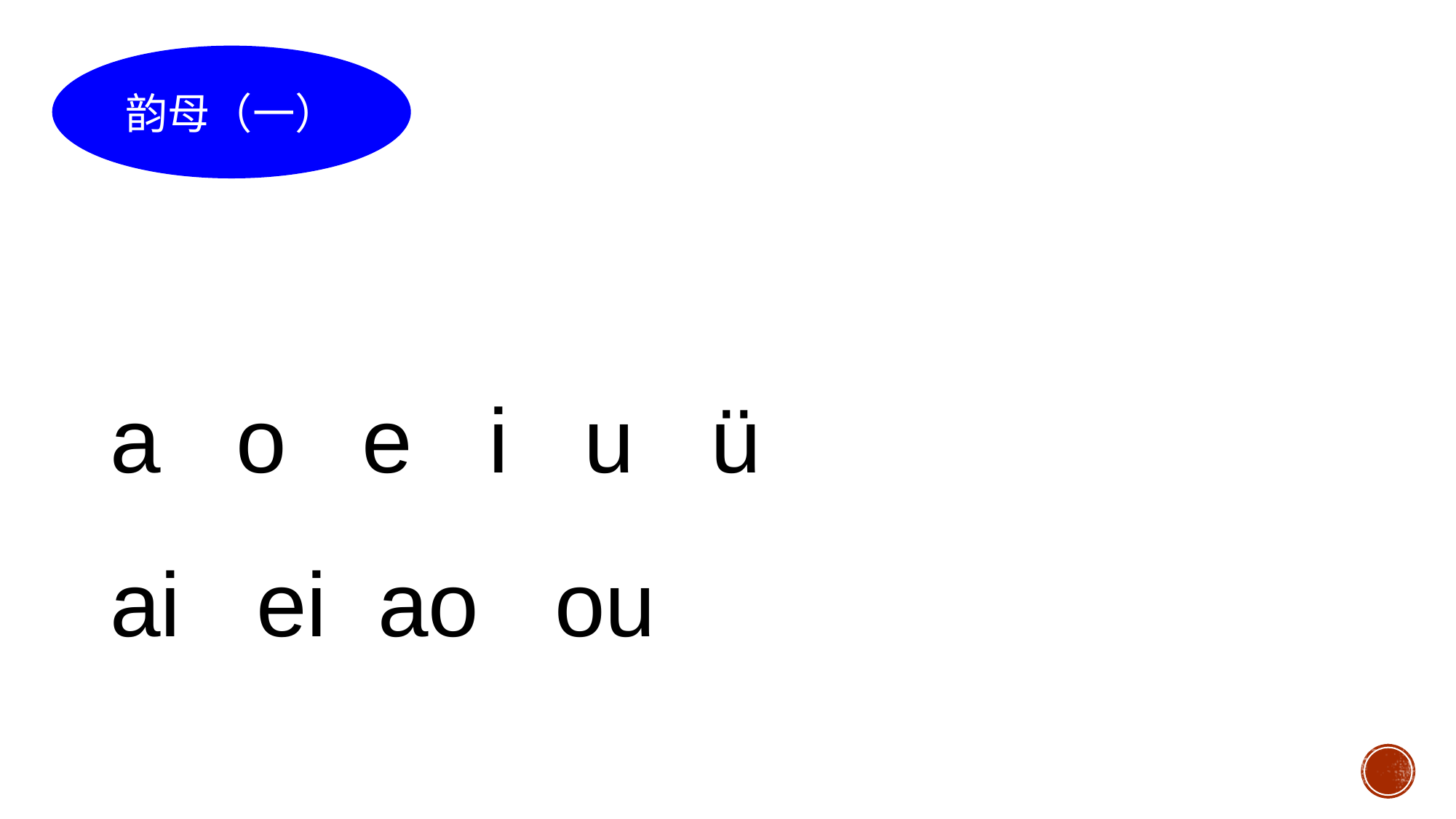

韵母（一）
a   o   e   i   u   ü
ai   ei  ao   ou